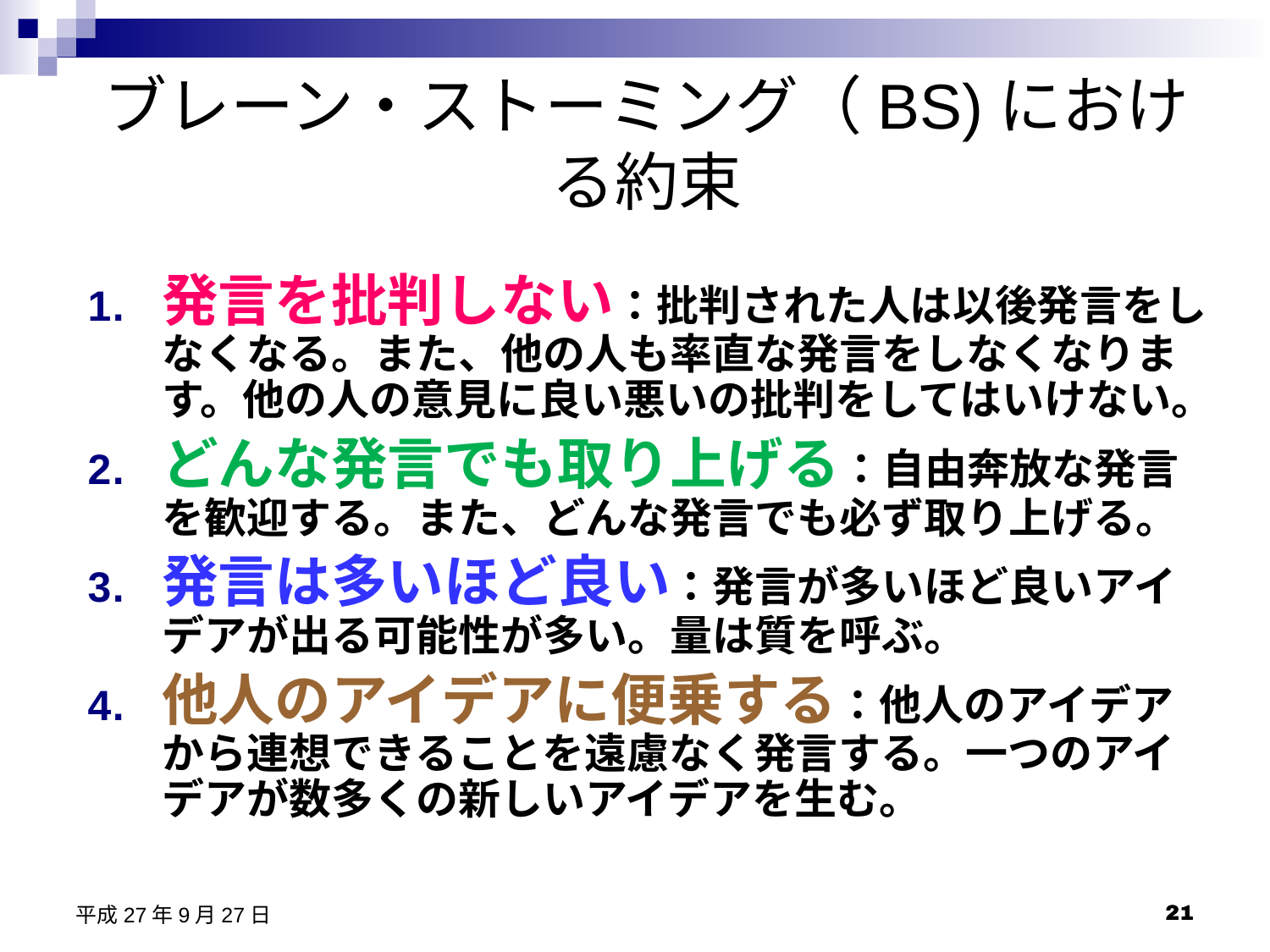

ブレーン・ストーミング（BS)における約束
発言を批判しない：批判された人は以後発言をしなくなる。また、他の人も率直な発言をしなくなります。他の人の意見に良い悪いの批判をしてはいけない。
どんな発言でも取り上げる：自由奔放な発言を歓迎する。また、どんな発言でも必ず取り上げる。
発言は多いほど良い：発言が多いほど良いアイデアが出る可能性が多い。量は質を呼ぶ。
他人のアイデアに便乗する：他人のアイデアから連想できることを遠慮なく発言する。一つのアイデアが数多くの新しいアイデアを生む。
平成27年9月27日
21
21